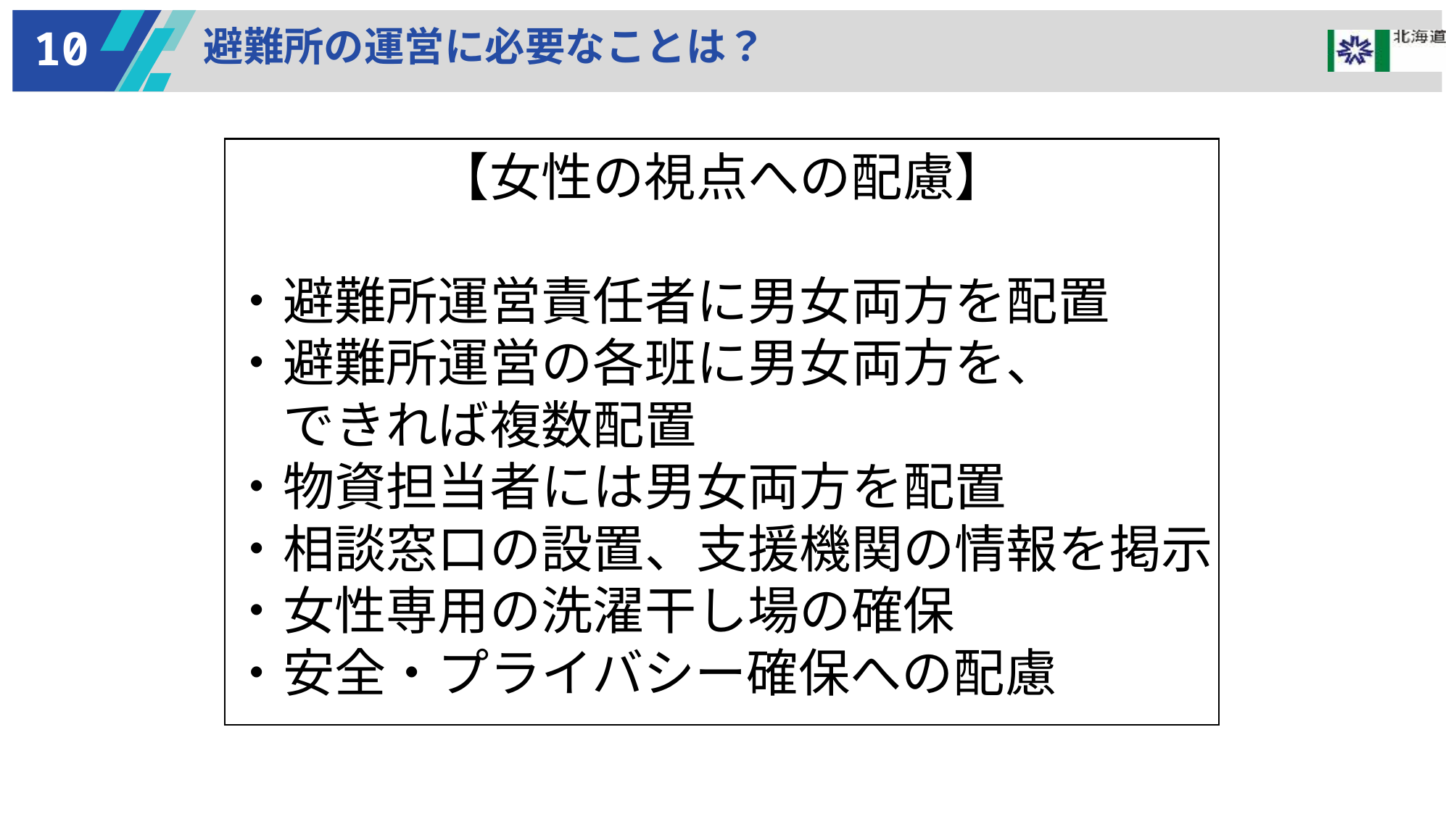

10
避難所の運営に必要なことは？
【女性の視点への配慮】

・避難所運営責任者に男女両方を配置
・避難所運営の各班に男女両方を、
　できれば複数配置
・物資担当者には男女両方を配置
・相談窓口の設置、支援機関の情報を掲示
・女性専用の洗濯干し場の確保
・安全・プライバシー確保への配慮